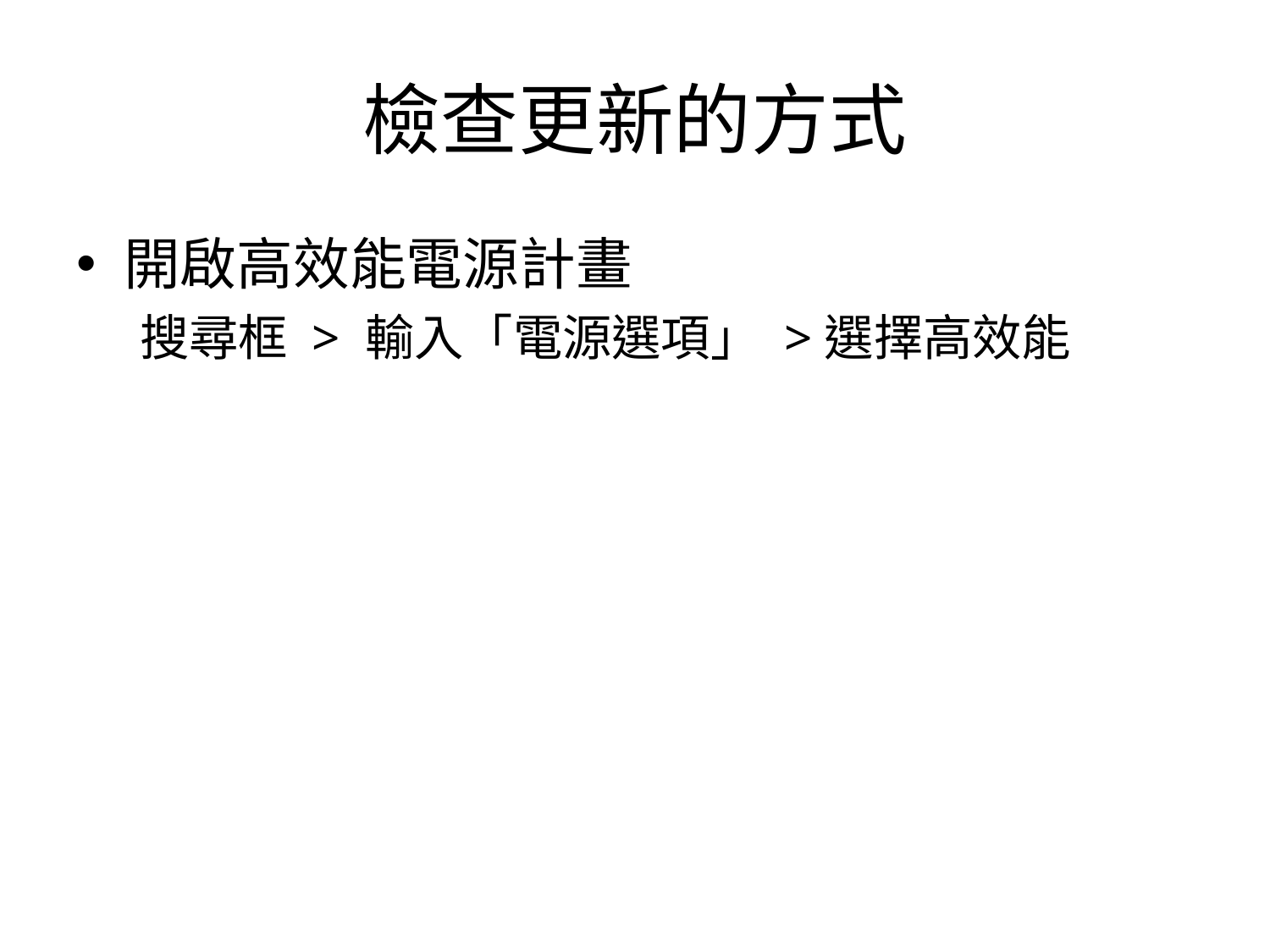

# 檢查更新的方式
開啟高效能電源計畫
搜尋框 > 輸入「電源選項」 >選擇高效能